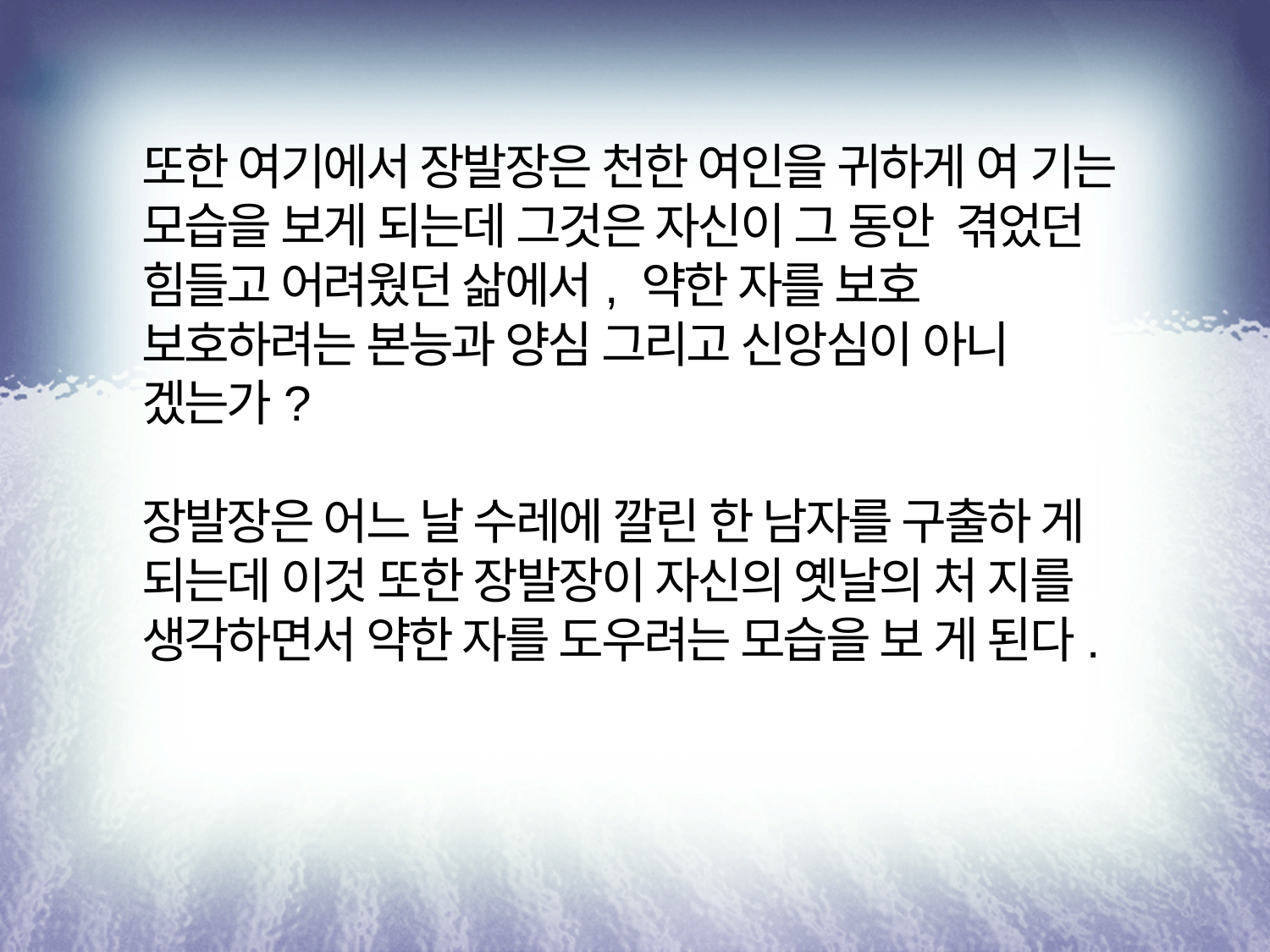

또한 여기에서 장발장은 천한 여인을 귀하게 여 기는 모습을 보게 되는데 그것은 자신이 그 동안  겪었던 힘들고 어려웠던 삶에서, 약한 자를 보호 보호하려는 본능과 양심 그리고 신앙심이 아니
겠는가?

장발장은 어느 날 수레에 깔린 한 남자를 구출하 게 되는데 이것 또한 장발장이 자신의 옛날의 처 지를 생각하면서 약한 자를 도우려는 모습을 보 게 된다.